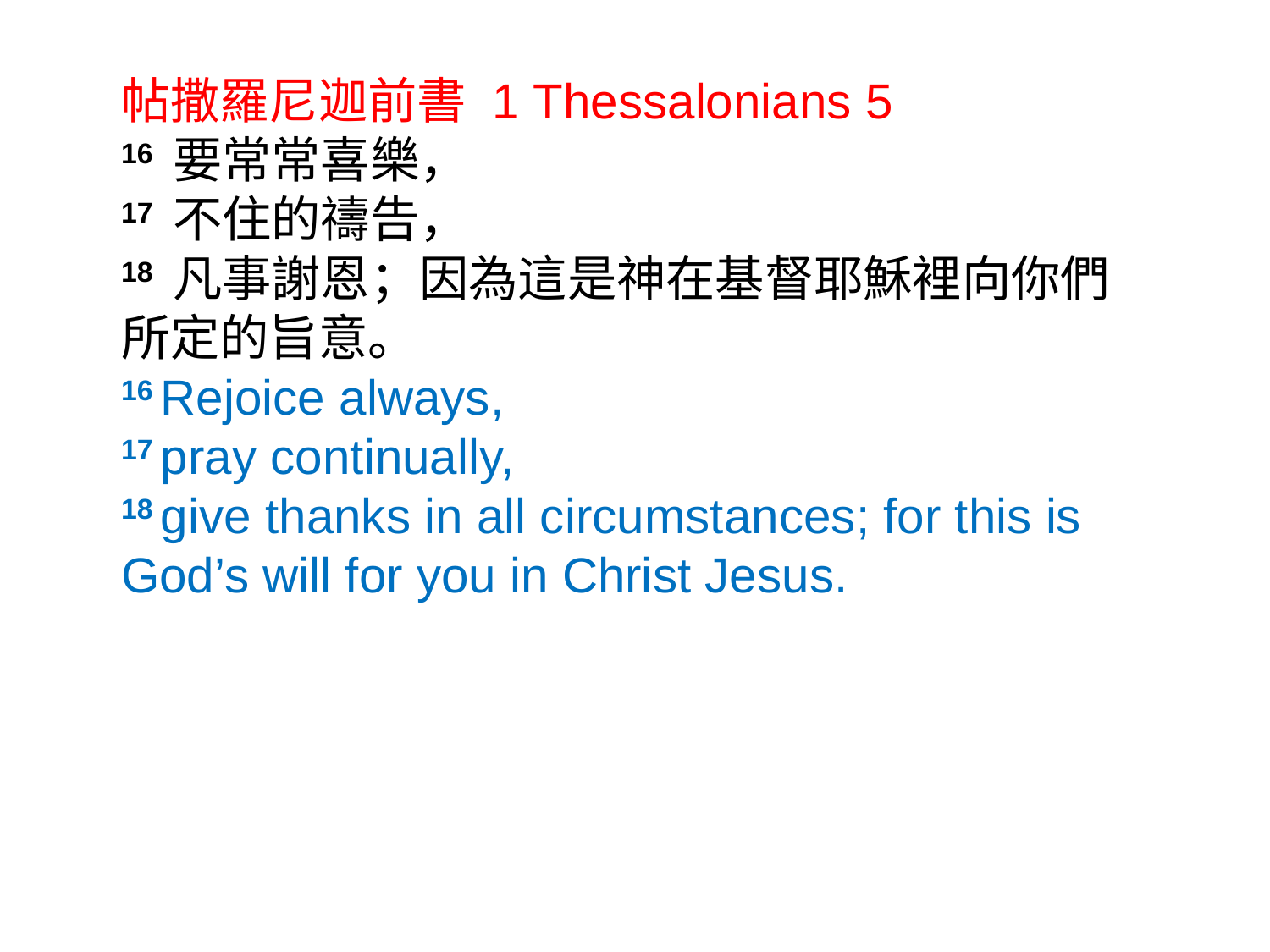

帖撒羅尼迦前書 1 Thessalonians 5
16 要常常喜樂，
17 不住的禱告，
18 凡事謝恩；因為這是神在基督耶穌裡向你們所定的旨意。
16 Rejoice always,
17 pray continually,
18 give thanks in all circumstances; for this is God’s will for you in Christ Jesus.